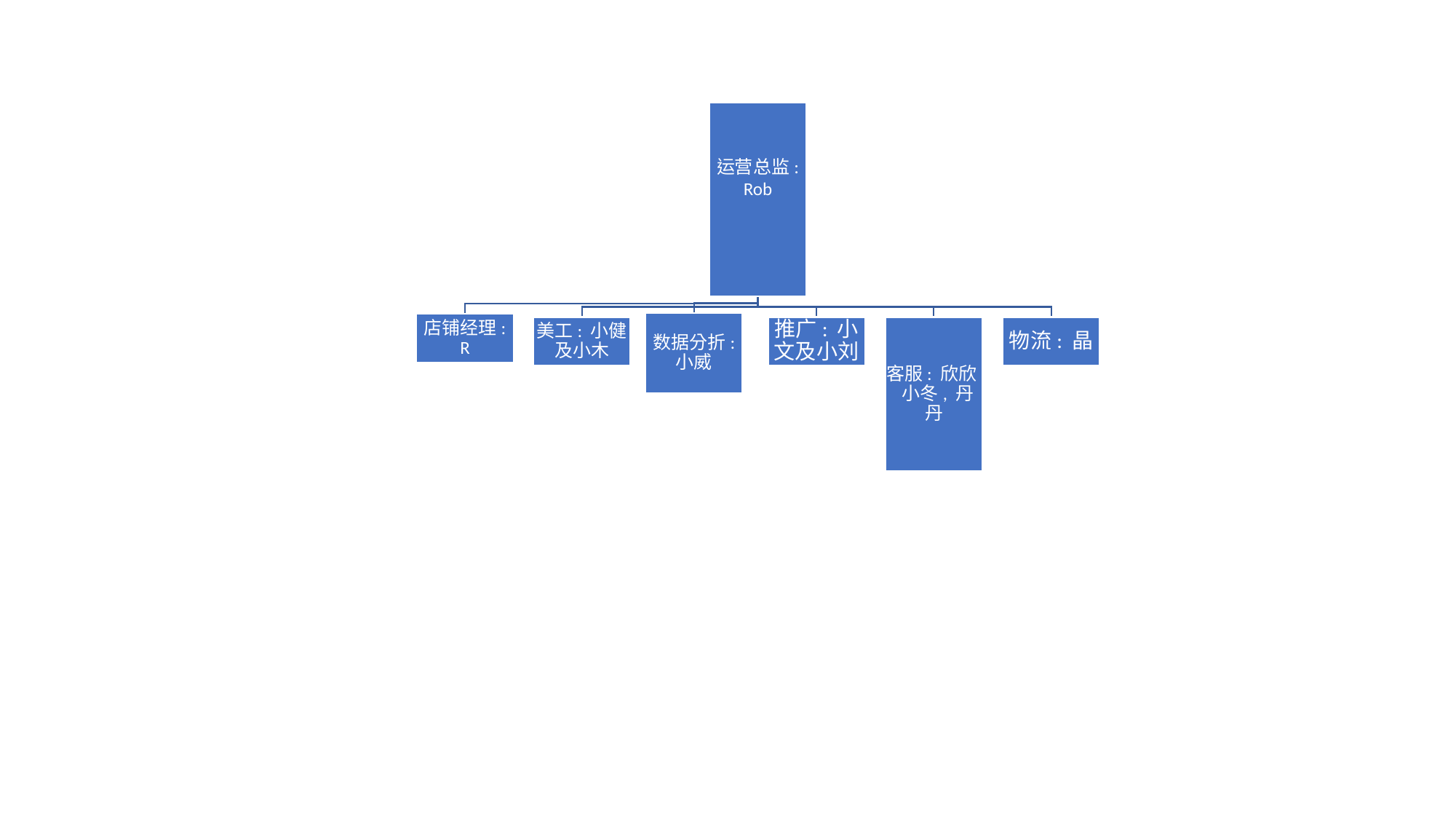

运营总监: Rob

店铺经理: R
美工: 小健及小木
数据分折: 小威
推广: 小文及小刘
客服: 欣欣, 小冬, 丹丹
物流: 晶

# 营运団队: